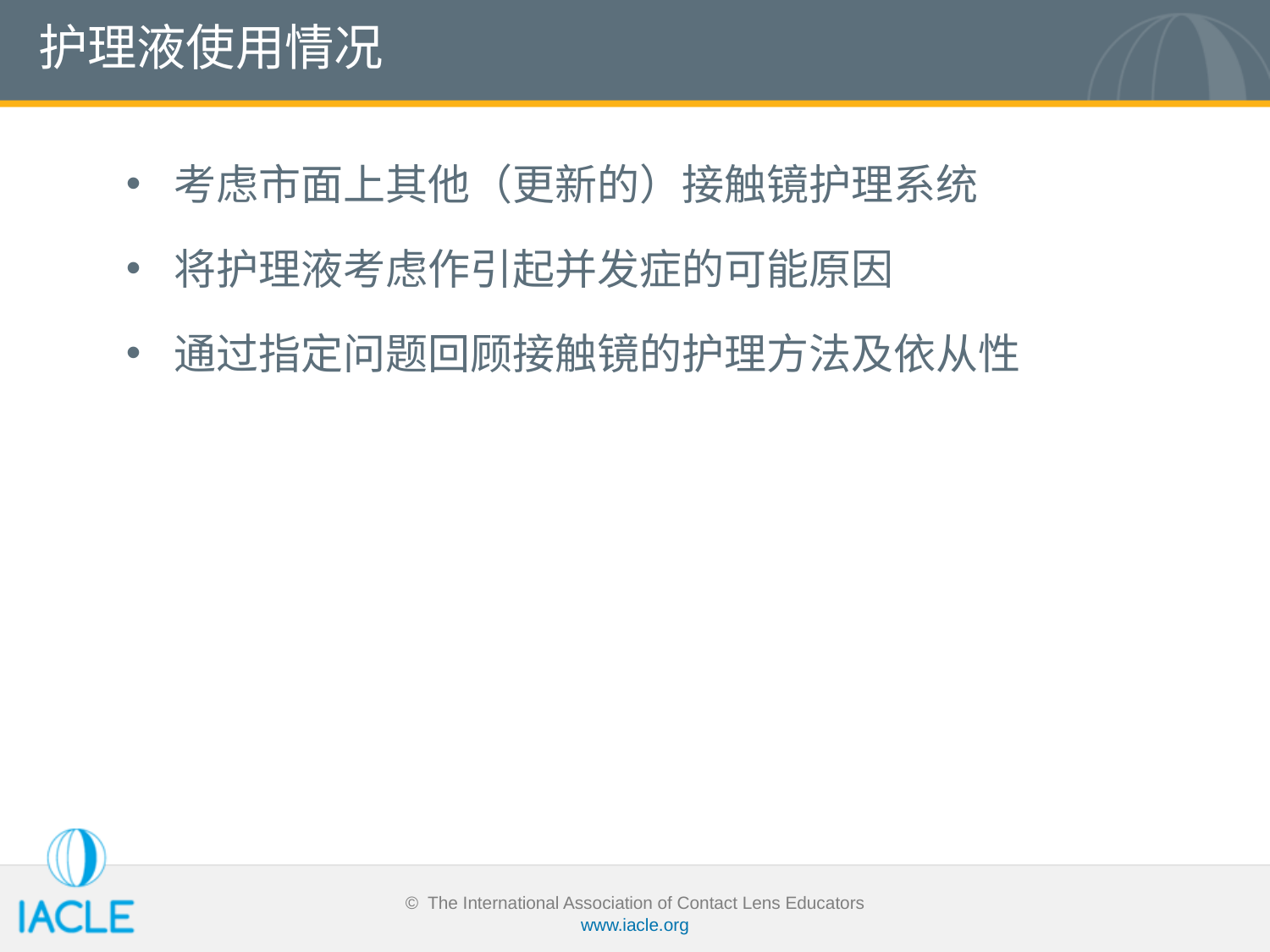

# 护理液使用情况
考虑市面上其他（更新的）接触镜护理系统
将护理液考虑作引起并发症的可能原因
通过指定问题回顾接触镜的护理方法及依从性